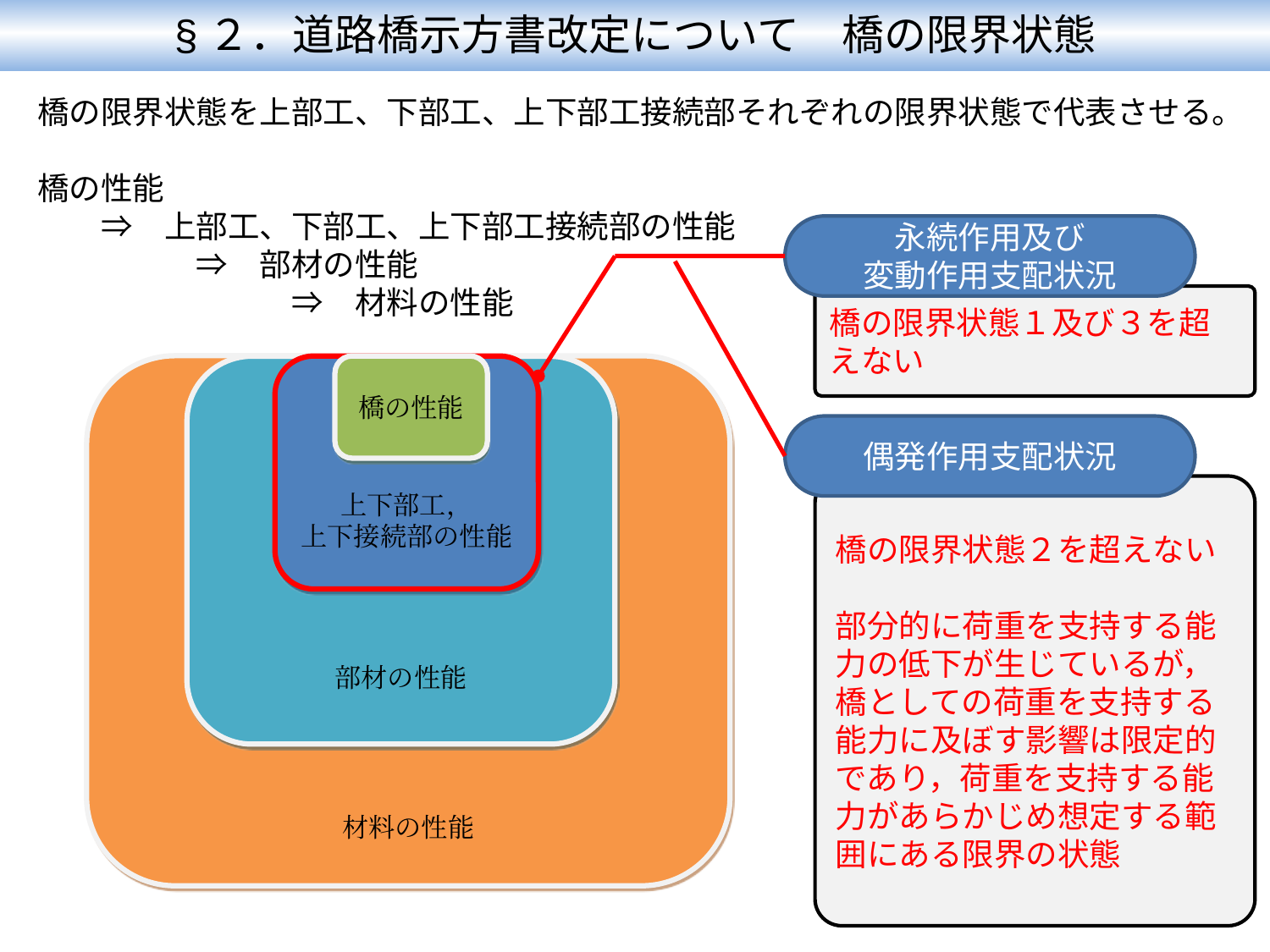

§２．道路橋示方書改定について　橋の限界状態
橋の限界状態を上部工、下部工、上下部工接続部それぞれの限界状態で代表させる。

橋の性能
　　⇒　上部工、下部工、上下部工接続部の性能
　　　　　⇒　部材の性能
　　　　　　　　⇒　材料の性能
永続作用及び
変動作用支配状況
橋の限界状態１及び３を超えない

材料の性能

上下部工，
上下接続部の性能
橋の性能

部材の性能
偶発作用支配状況
橋の限界状態２を超えない

部分的に荷重を支持する能力の低下が生じているが，橋としての荷重を支持する能力に及ぼす影響は限定的であり，荷重を支持する能力があらかじめ想定する範囲にある限界の状態
17